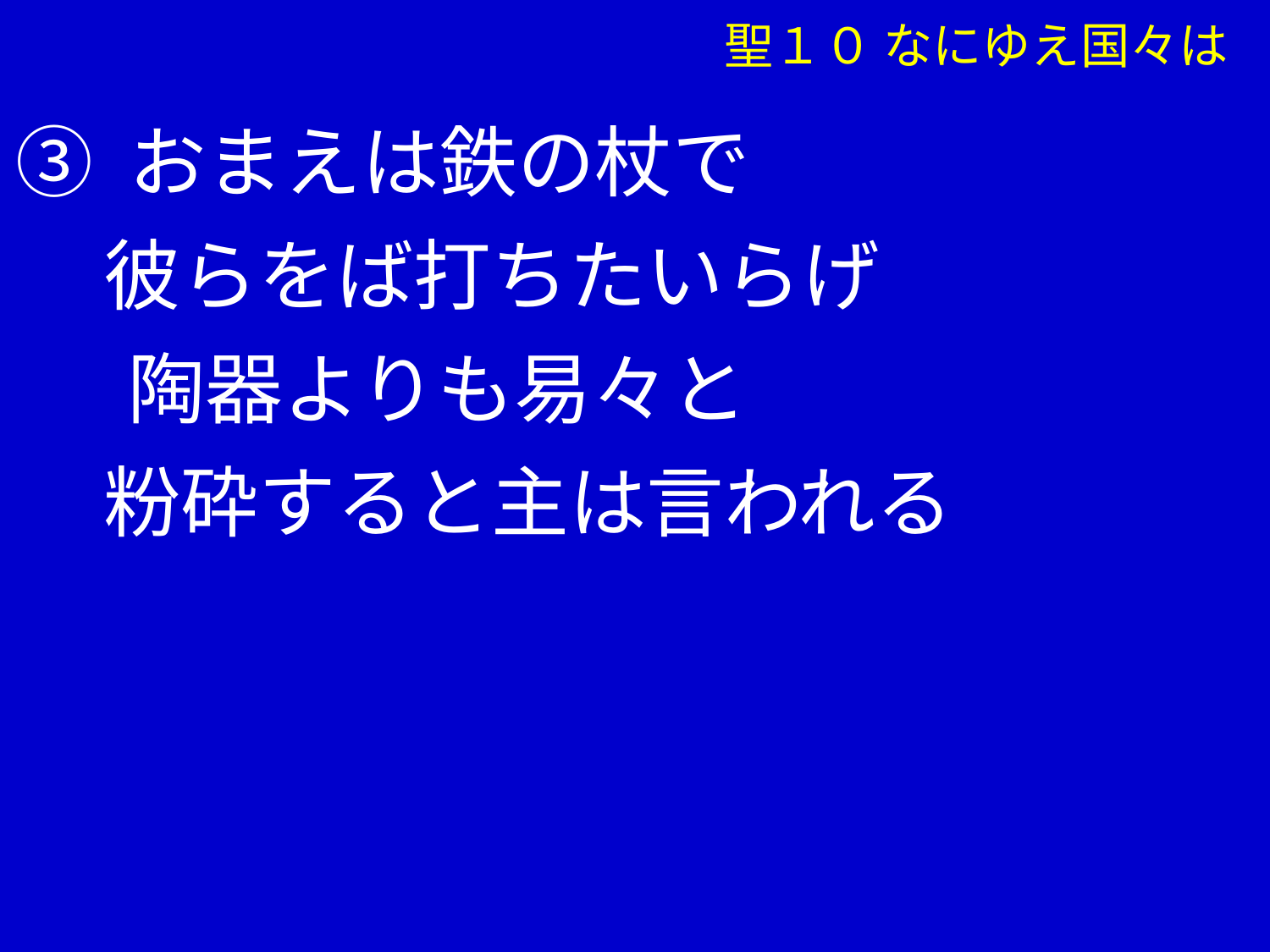

③ おまえは鉄の杖で
    彼らをば打ちたいらげ
　  陶器よりも易々と
    粉砕すると主は言われる

　　　　　聖１０ なにゆえ国々は